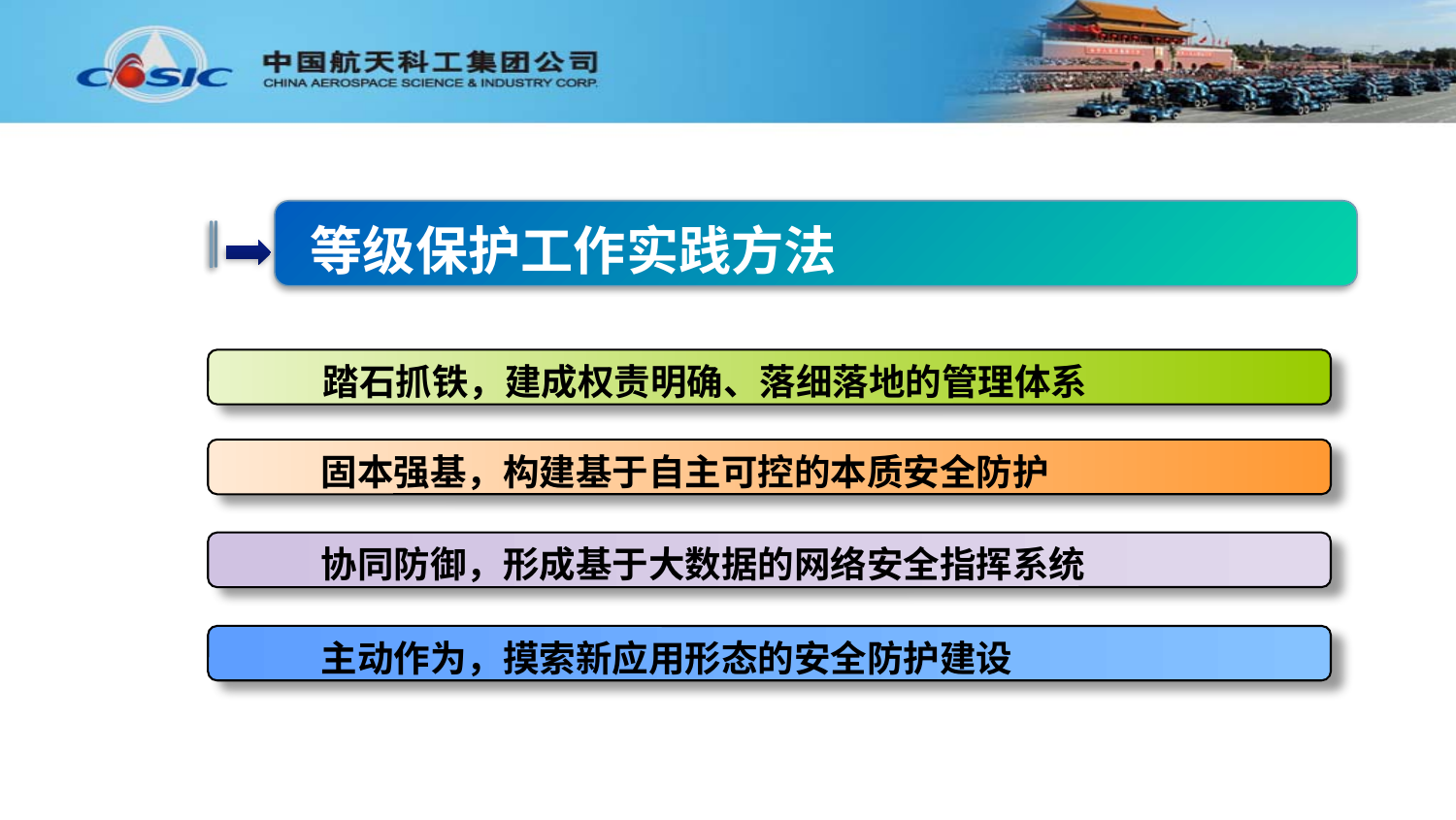

等级保护工作实践方法
3

踏石抓铁，建成权责明确、落细落地的管理体系

固本强基，构建基于自主可控的本质安全防护

协同防御，形成基于大数据的网络安全指挥系统

主动作为，摸索新应用形态的安全防护建设